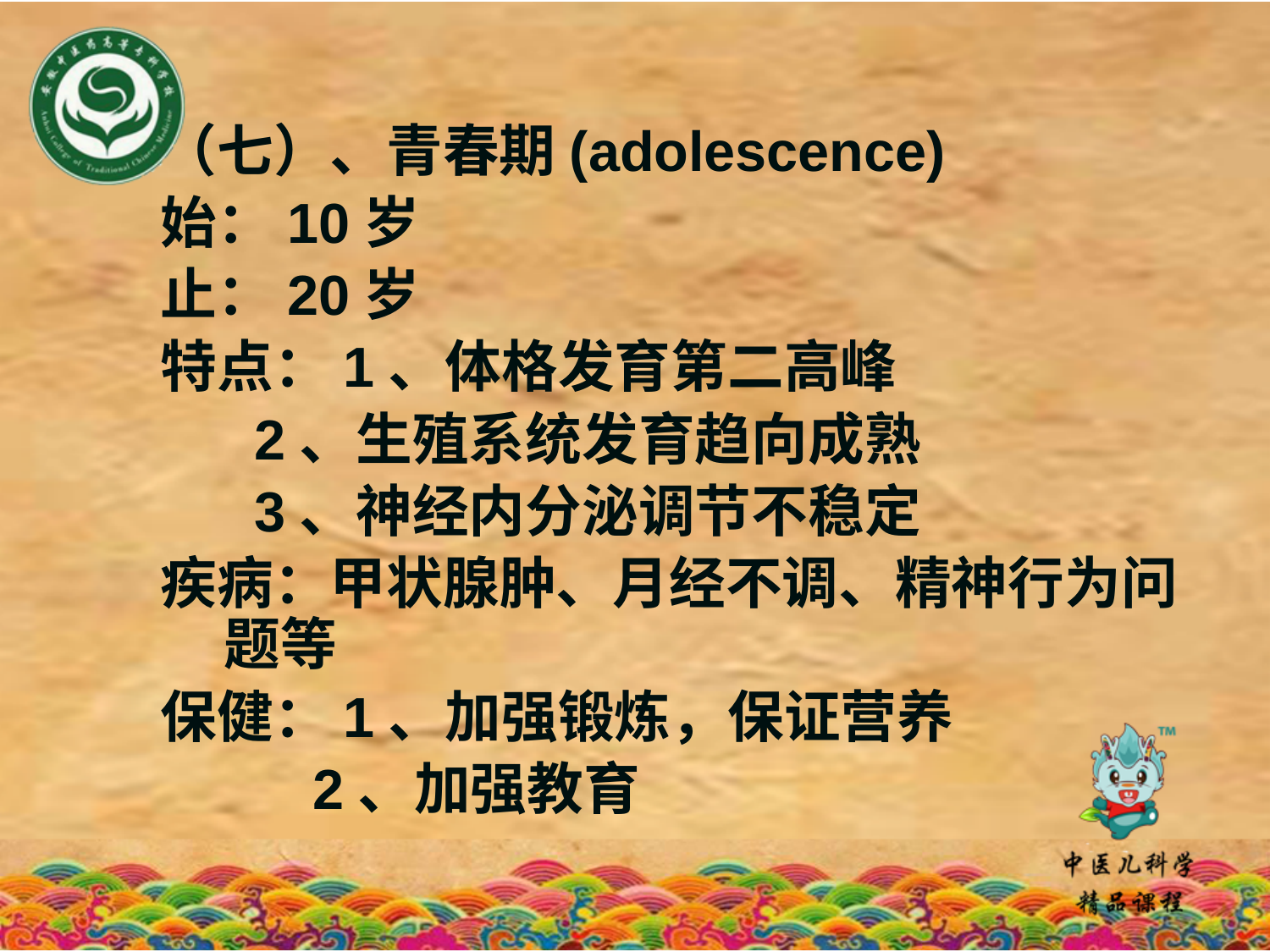

（七）、青春期(adolescence)
始：10岁
止：20岁
特点：1、体格发育第二高峰
      2、生殖系统发育趋向成熟
      3、神经内分泌调节不稳定
疾病：甲状腺肿、月经不调、精神行为问题等
保健：1、加强锻炼，保证营养
　　  2、加强教育